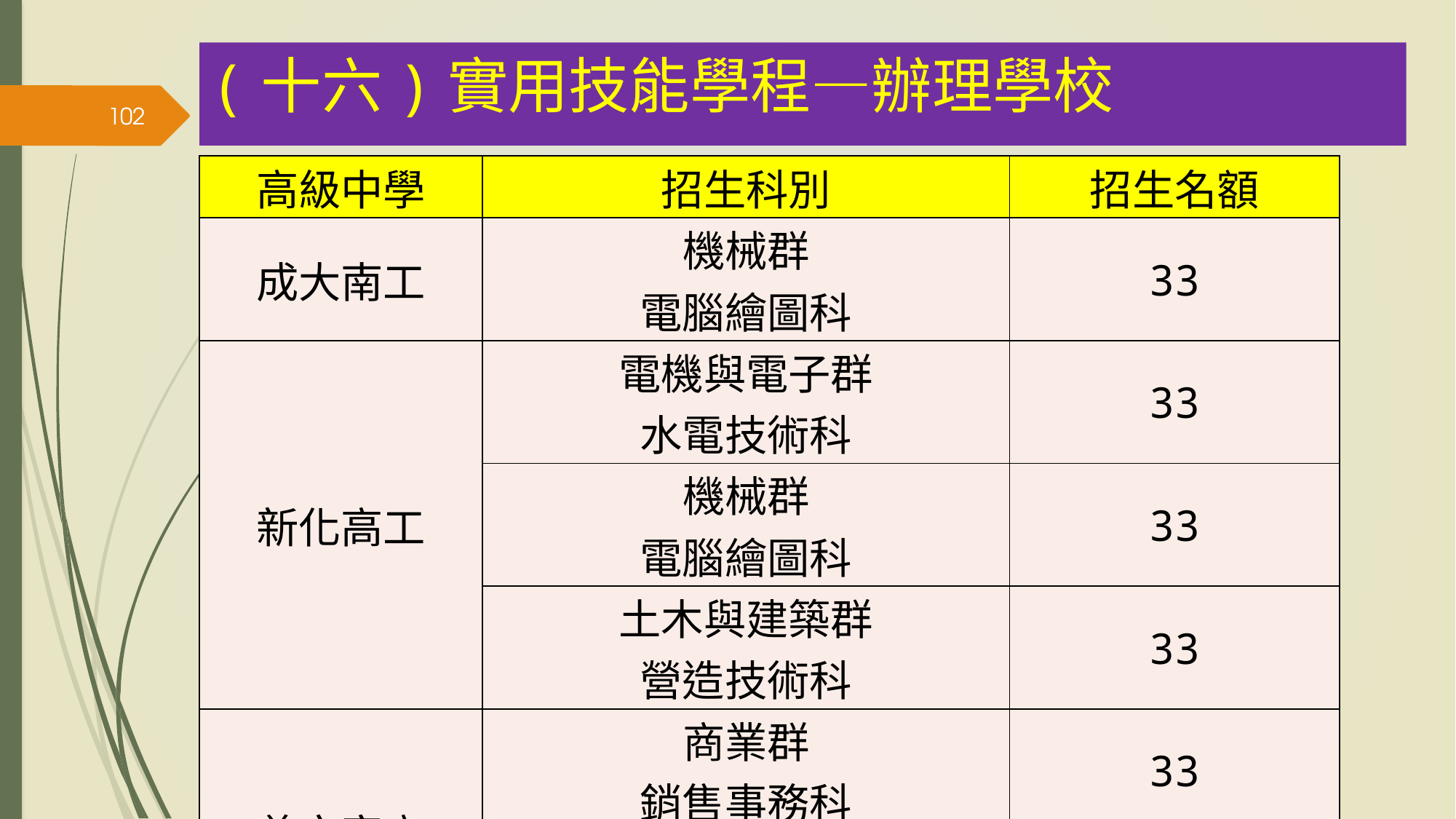

(十六)實用技能學程—辦理學校
102
| 高級中學 | 招生科別 | 招生名額 |
| --- | --- | --- |
| 成大南工 | 機械群 電腦繪圖科 | 33 |
| 新化高工 | 電機與電子群 水電技術科 | 33 |
|  | 機械群 電腦繪圖科 | 33 |
|  | 土木與建築群 營造技術科 | 33 |
| 曾文家商 | 商業群 銷售事務科 | 33 |
|  | 設計群 廣告技術科 | 33 |